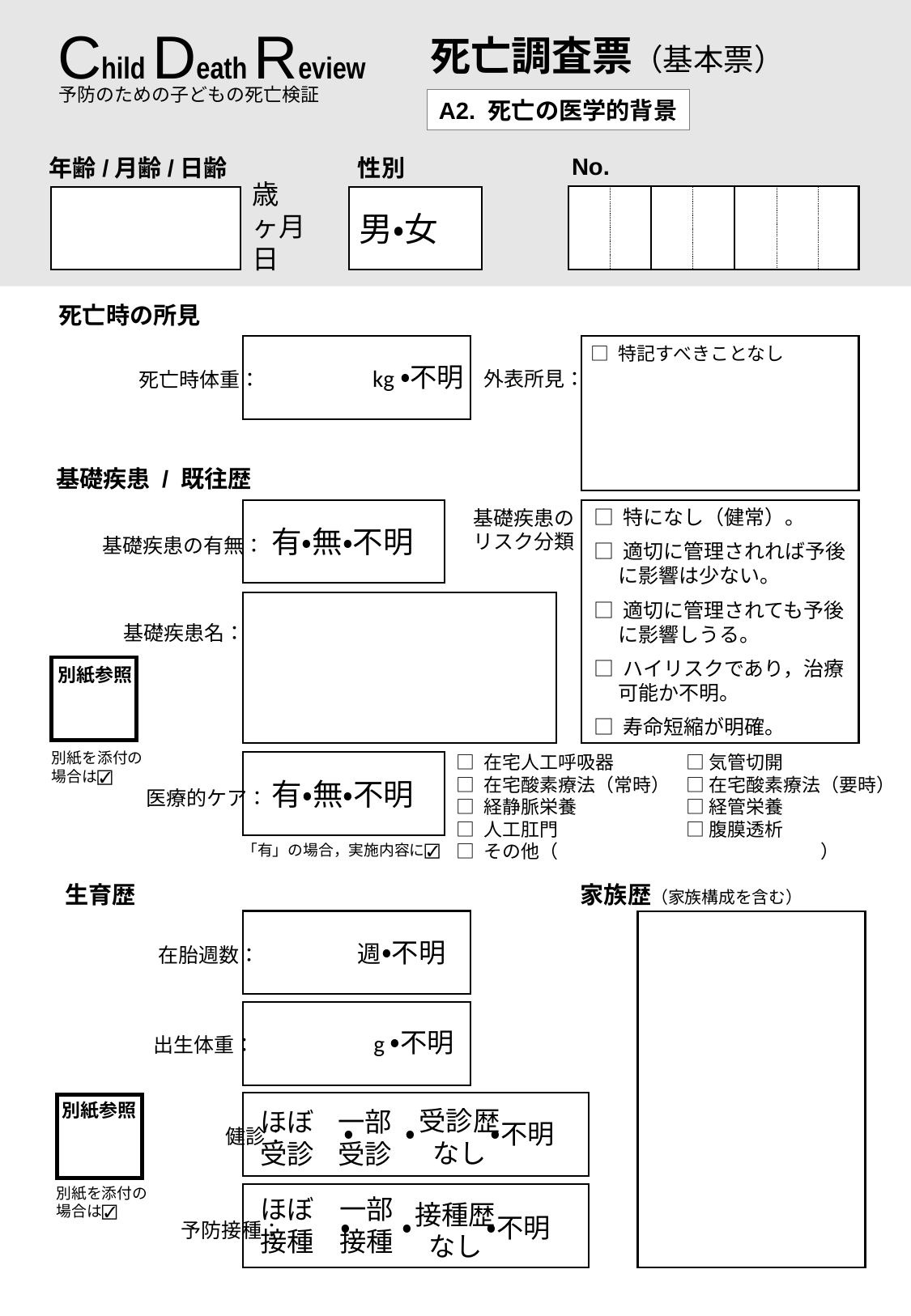

Child Death Review
死亡調査票（基本票）
予防のための子どもの死亡検証
A2. 死亡の医学的背景
No.
年齢/月齢/日齢
性別
歳
ヶ月
日
歳
ヶ月
日

男・女
死亡時の所見
□ 特記すべきことなし

死亡時体重： 　　 　kg・不明
外表所見：
基礎疾患 / 既往歴
□ 特になし（健常）。
□ 適切に管理されれば予後に影響は少ない。
□ 適切に管理されても予後に影響しうる。
□ ハイリスクであり，治療可能か不明。
□ 寿命短縮が明確。
基礎疾患のリスク分類

基礎疾患の有無： 有・無・不明

基礎疾患名：

別紙参照
別紙を添付の場合は☑
□ 在宅人工呼吸器	□ 気管切開
□ 在宅酸素療法（常時）	□ 在宅酸素療法（要時）
□ 経静脈栄養	□ 経管栄養
□ 人工肛門	□ 腹膜透析
□ その他（			）

医療的ケア： 有・無・不明
「有」の場合，実施内容に☑
生育歴
家族歴（家族構成を含む）

在胎週数： 　　　週・不明

出生体重： 　　  　g・不明
別紙参照

受診歴なし
ほぼ受診
一部受診
健診： 　   ・  　 ・　  　・不明
別紙を添付の場合は☑

ほぼ接種
一部接種
接種歴なし
予防接種： 　   ・  　 ・　  　・不明